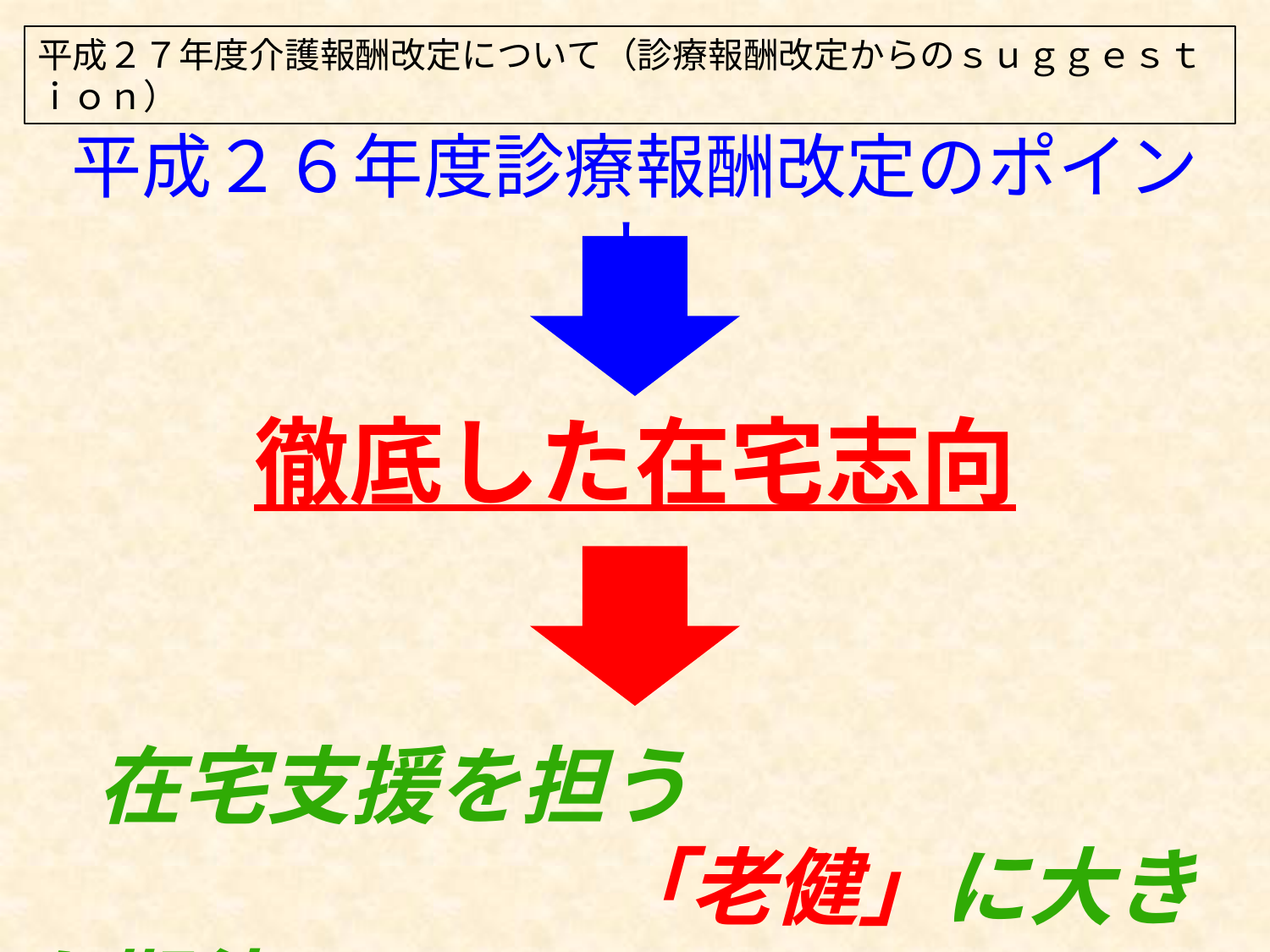

平成２７年度介護報酬改定について（診療報酬改定からのｓｕｇｇｅｓｔｉｏｎ）
平成２６年度診療報酬改定のポイント

徹底した在宅志向

　在宅支援を担う
　　　　　　　「老健」に大きな期待！